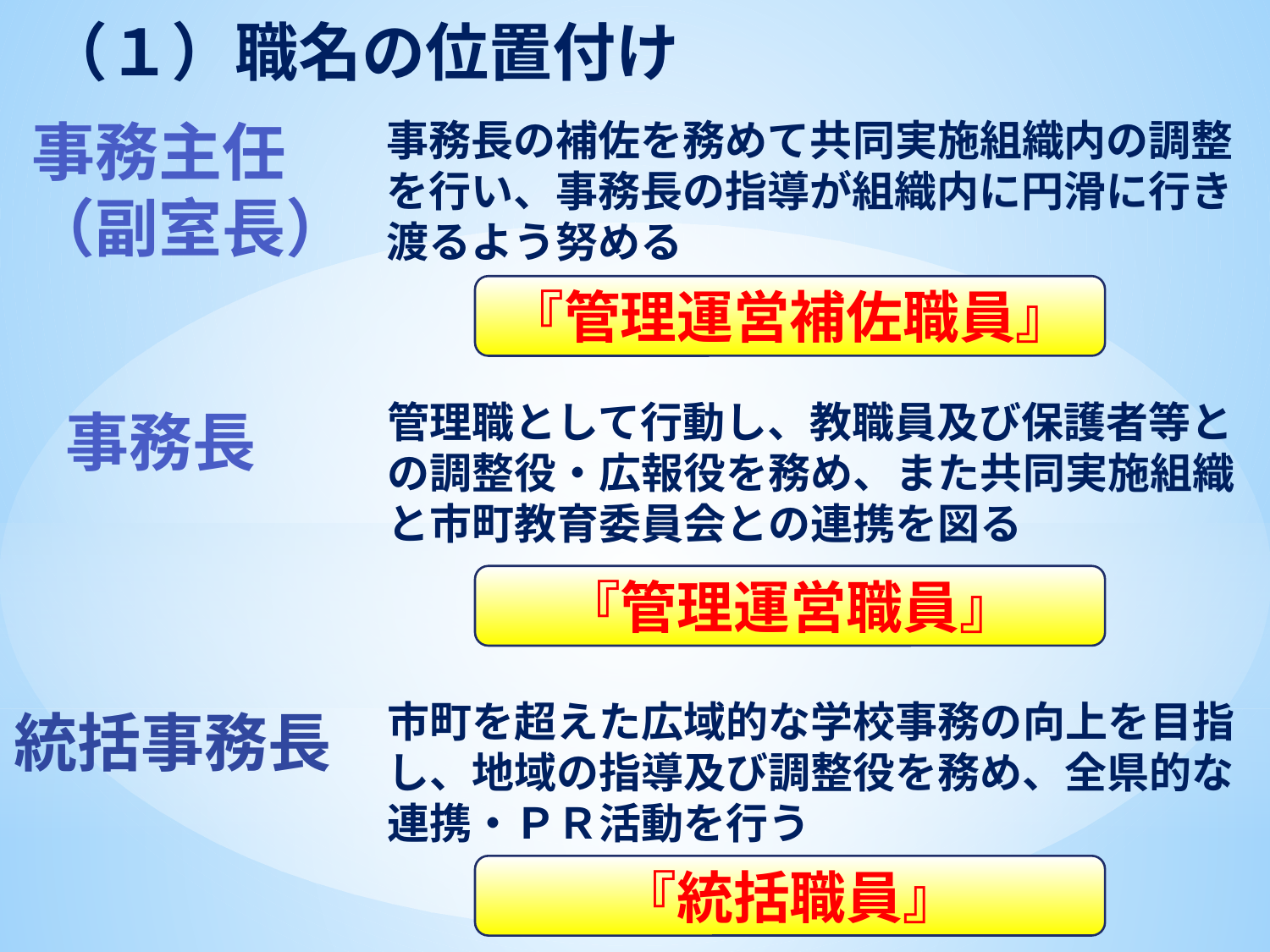

（１）職名の位置付け
事務主任
（副室長）
事務長の補佐を務めて共同実施組織内の調整を行い、事務長の指導が組織内に円滑に行き渡るよう努める
『管理運営補佐職員』
管理職として行動し、教職員及び保護者等との調整役・広報役を務め、また共同実施組織と市町教育委員会との連携を図る
事務長
『管理運営職員』
市町を超えた広域的な学校事務の向上を目指し、地域の指導及び調整役を務め、全県的な連携・ＰＲ活動を行う
統括事務長
『統括職員』